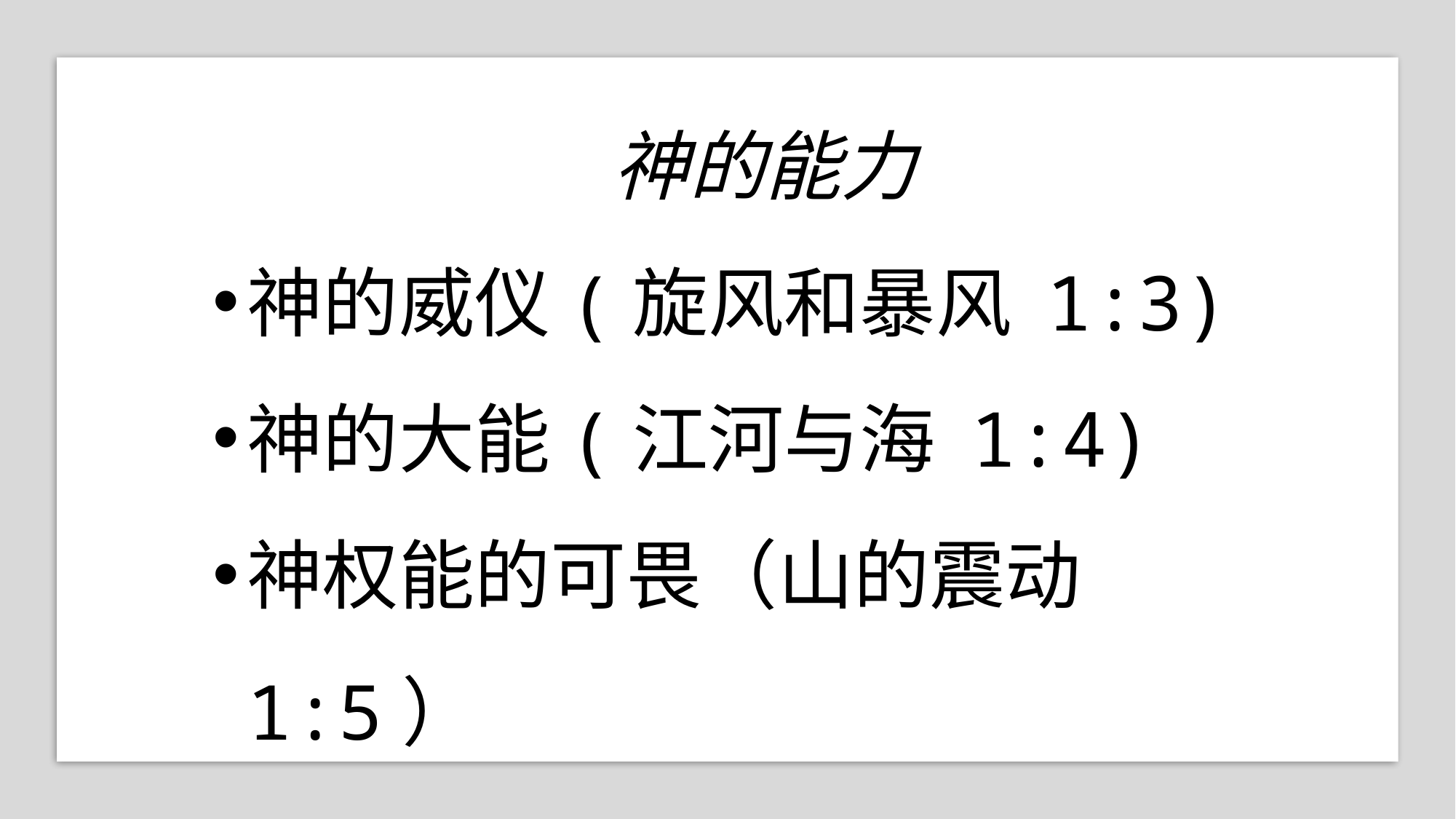

神的能力
神的威仪(旋风和暴风 1:3)
神的大能(江河与海 1:4)
神权能的可畏（山的震动 1:5）

13